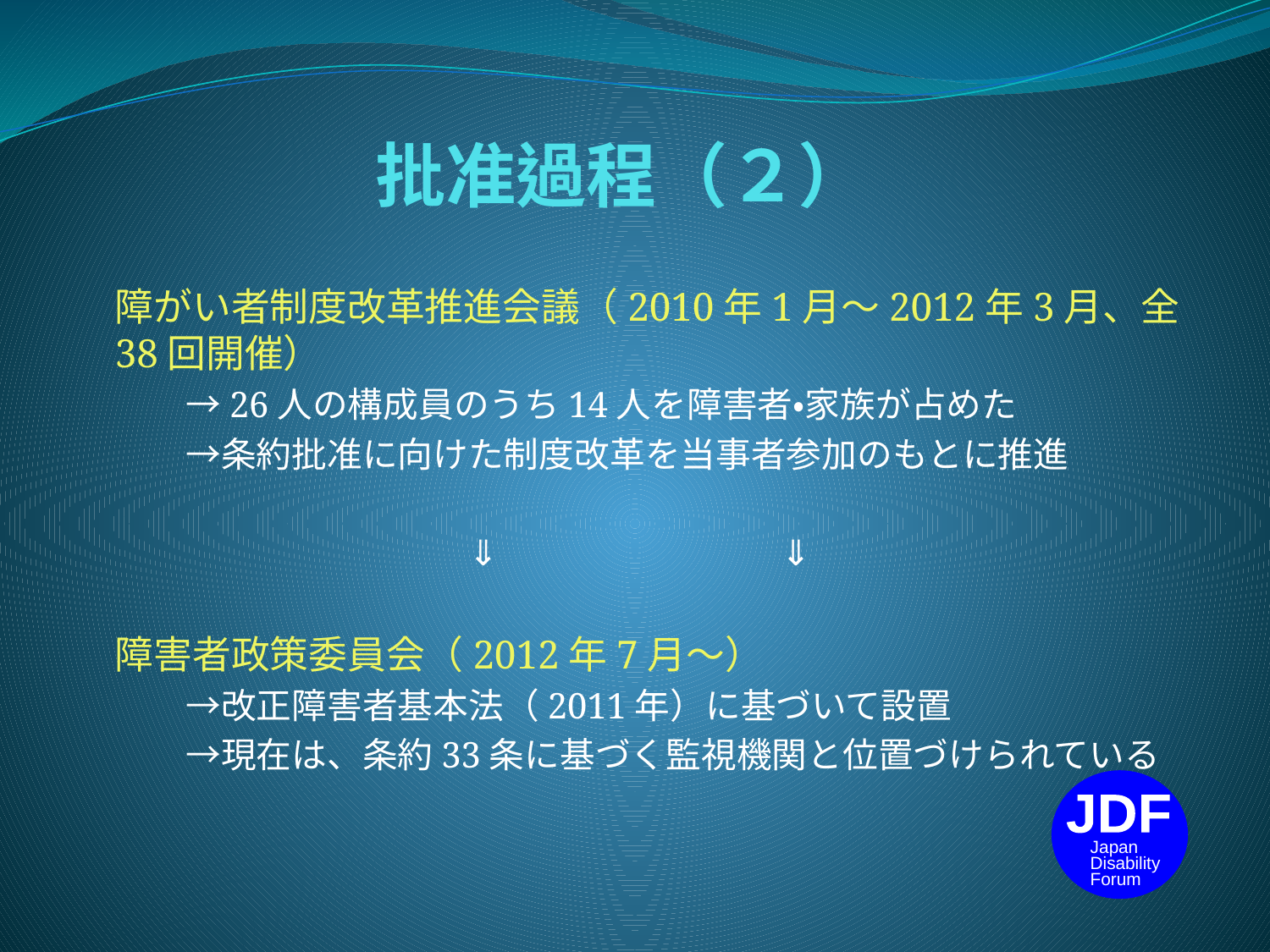

# 批准過程（２）
障がい者制度改革推進会議（2010年1月～2012年3月、全38回開催）
　　→26人の構成員のうち14人を障害者・家族が占めた
　　→条約批准に向けた制度改革を当事者参加のもとに推進

　　　　　　　　　　⇓　　　　　　　　⇓

障害者政策委員会（2012年7月～）
　　→改正障害者基本法（2011年）に基づいて設置
　　→現在は、条約33条に基づく監視機関と位置づけられている

JDF
Japan Disability
Forum